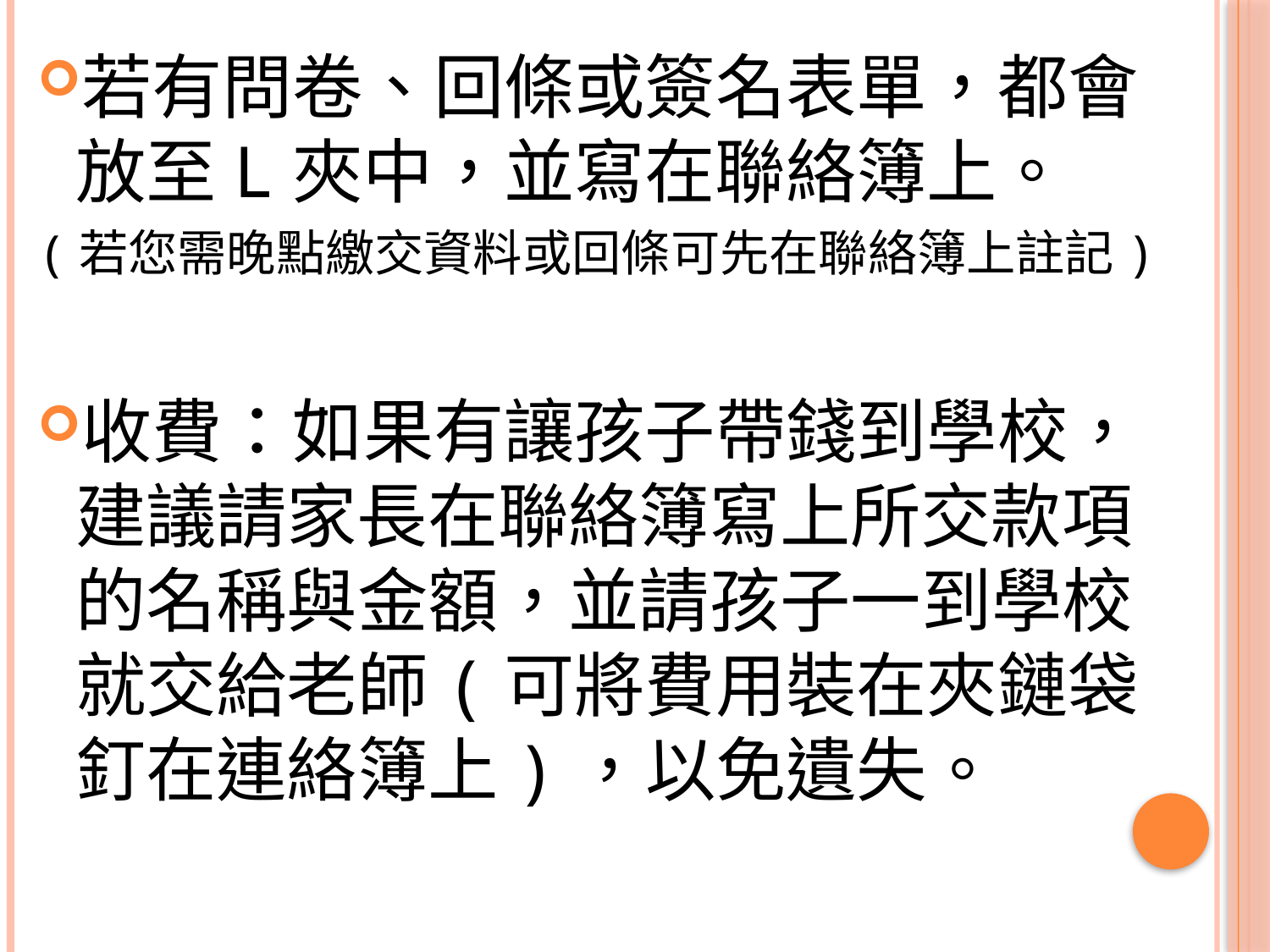

若有問卷、回條或簽名表單，都會放至L夾中，並寫在聯絡簿上。
(若您需晚點繳交資料或回條可先在聯絡簿上註記)

收費：如果有讓孩子帶錢到學校，建議請家長在聯絡簿寫上所交款項的名稱與金額，並請孩子一到學校就交給老師(可將費用裝在夾鏈袋釘在連絡簿上)，以免遺失。